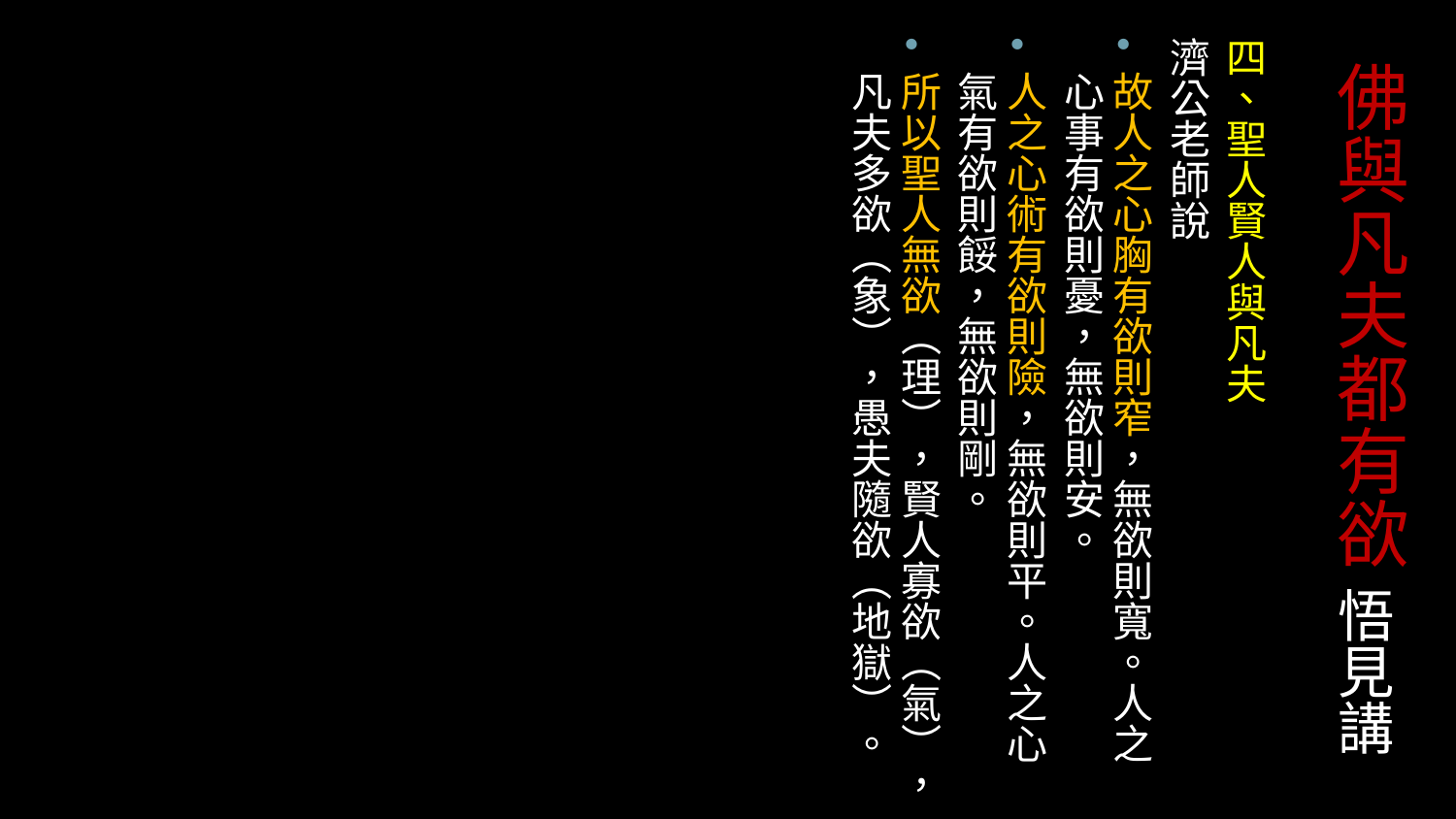

四、聖人賢人與凡夫
濟公老師說
故人之心胸有欲則窄，無欲則寬。人之心事有欲則憂，無欲則安。
人之心術有欲則險，無欲則平。人之心氣有欲則餒，無欲則剛。
所以聖人無欲（理），賢人寡欲（氣），凡夫多欲（象），愚夫隨欲（地獄）。

# 佛與凡夫都有欲 悟見講